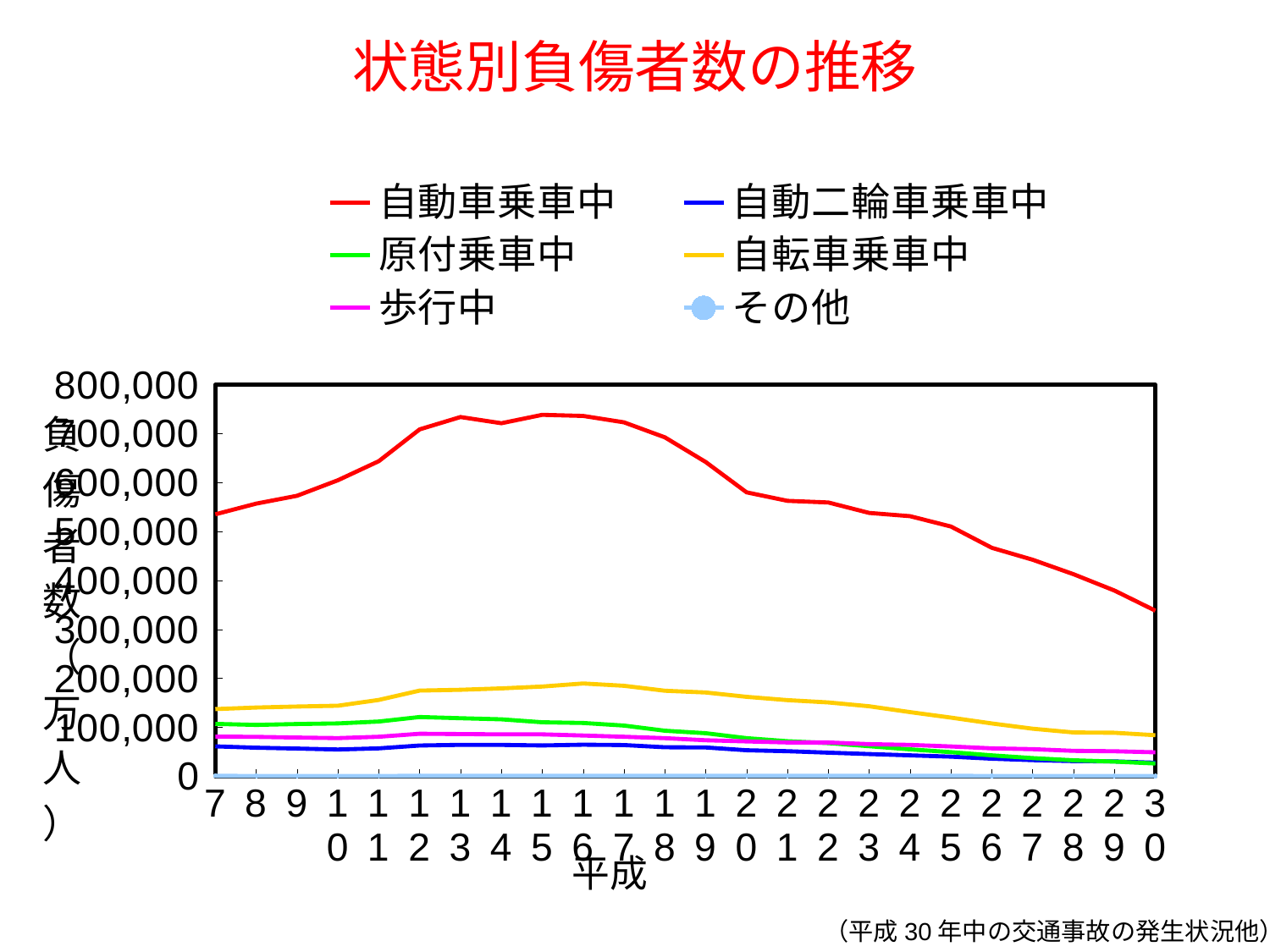

# 状態別負傷者数の推移

### Chart

| Category | 自動車乗車中 | 自動二輪車乗車中 | 原付乗車中 | 自転車乗車中 | 歩行中 | その他 |
|---|---|---|---|---|---|---|
| 7 | 535075.0 | 61136.0 | 107122.0 | 137388.0 | 81068.0 | 888.0 |
| 8 | 556987.0 | 58392.0 | 104924.0 | 140604.0 | 80528.0 | 768.0 |
| 9 | 572971.0 | 56662.0 | 106809.0 | 142599.0 | 79108.0 | 776.0 |
| 10 | 604725.0 | 54762.0 | 108102.0 | 144271.0 | 78000.0 | 815.0 |
| 11 | 643590.0 | 57092.0 | 112016.0 | 156078.0 | 80808.0 | 813.0 |
| 12 | 708645.0 | 62929.0 | 121207.0 | 175179.0 | 86856.0 | 881.0 |
| 13 | 733866.0 | 64281.0 | 118762.0 | 176819.0 | 86263.0 | 964.0 |
| 14 | 721159.0 | 64144.0 | 116496.0 | 179694.0 | 85662.0 | 874.0 |
| 15 | 738308.0 | 62978.0 | 110425.0 | 183408.0 | 85632.0 | 930.0 |
| 16 | 736067.0 | 64588.0 | 109001.0 | 189706.0 | 83345.0 | 909.0 |
| 17 | 722970.0 | 63826.0 | 103594.0 | 184991.0 | 80783.0 | 951.0 |
| 18 | 692406.0 | 59380.0 | 93115.0 | 174832.0 | 77938.0 | 895.0 |
| 19 | 641939.0 | 58938.0 | 87980.0 | 171318.0 | 73631.0 | 847.0 |
| 20 | 580034.0 | 53222.0 | 77936.0 | 162368.0 | 71302.0 | 841.0 |
| 21 | 562631.0 | 51313.0 | 71668.0 | 155670.0 | 69100.0 | 833.0 |
| 22 | 559288.0 | 48277.0 | 67804.0 | 151009.0 | 69099.0 | 817.0 |
| 23 | 538017.0 | 45457.0 | 61465.0 | 143140.0 | 65658.0 | 873.0 |
| 24 | 531320.0 | 42848.0 | 55026.0 | 131199.0 | 64128.0 | 875.0 |
| 25 | 510239.0 | 40124.0 | 49320.0 | 119929.0 | 61001.0 | 881.0 |
| 26 | 466769.0 | 35969.0 | 42782.0 | 107998.0 | 57119.0 | 737.0 |
| 27 | 442319.0 | 33046.0 | 37210.0 | 97233.0 | 55428.0 | 787.0 |
| 28 | 412750.0 | 31106.0 | 32669.0 | 89546.0 | 52032.0 | 750.0 |
| 29 | 379483.0 | 30482.0 | 30050.0 | 88889.0 | 51192.0 | 754.0 |
| 30 | 338333.0 | 27702.0 | 26126.0 | 83930.0 | 49085.0 | 670.0 |
（平成30年中の交通事故の発生状況他）